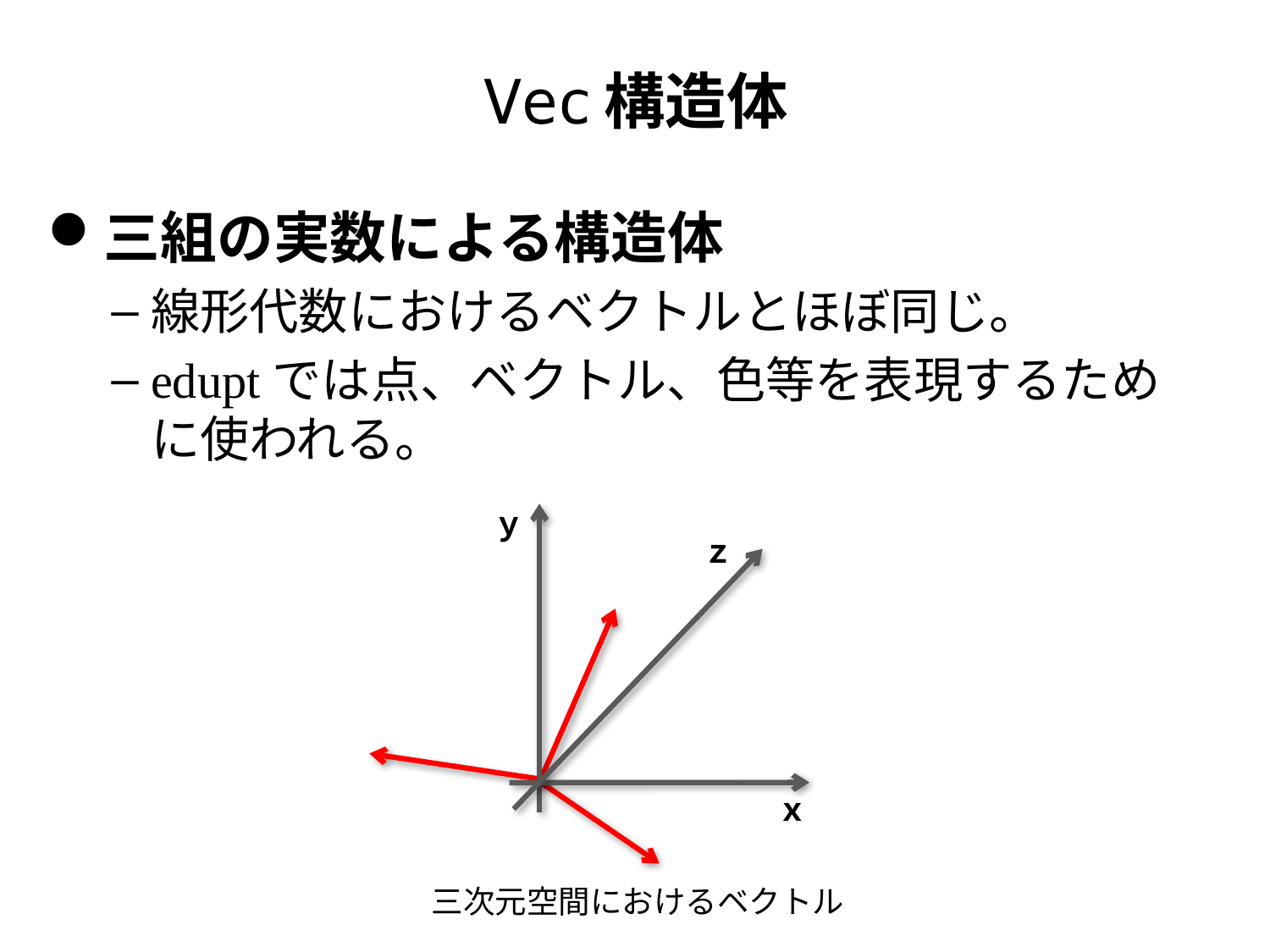

# Vec構造体
三組の実数による構造体
線形代数におけるベクトルとほぼ同じ。
eduptでは点、ベクトル、色等を表現するために使われる。
ｙ
ｚ
ｘ
三次元空間におけるベクトル